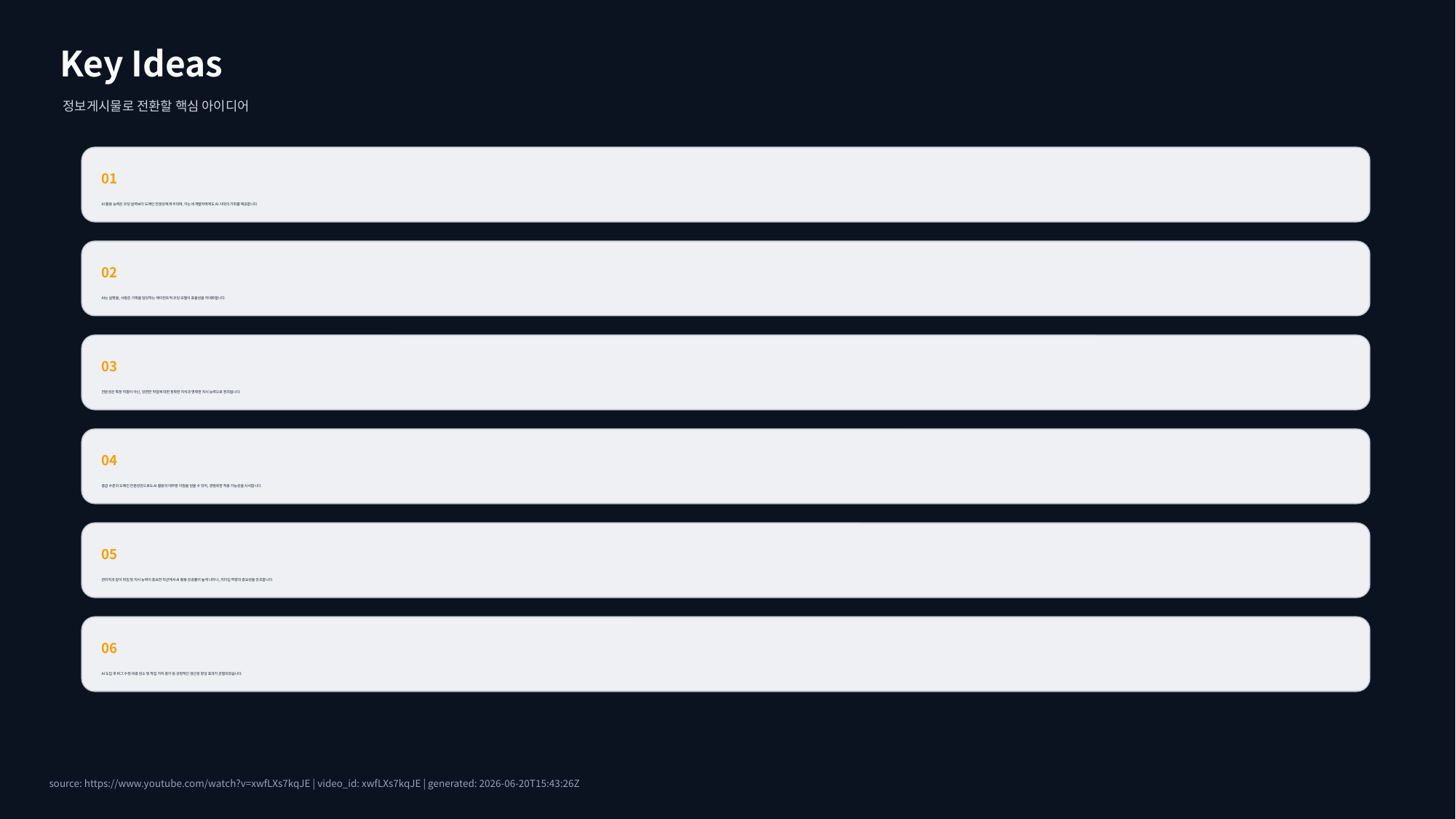

Key Ideas
정보게시물로 전환할 핵심 아이디어

01
AI 활용 능력은 코딩 실력보다 도메인 전문성에 좌우되며, 이는 비개발자에게도 AI 시대의 기회를 제공합니다.

02
AI는 실행을, 사람은 기획을 담당하는 에이전트적 코딩 모델이 효율성을 극대화합니다.

03
전문성은 특정 직함이 아닌, 당면한 작업에 대한 정확한 지식과 명확한 지시 능력으로 정의됩니다.

04
중급 수준의 도메인 전문성만으로도 AI 활용의 대부분 이점을 얻을 수 있어, 광범위한 적용 가능성을 시사합니다.

05
관리직과 같이 위임 및 지시 능력이 중요한 직군에서 AI 활용 성공률이 높게 나타나, 리더십 역량의 중요성을 강조합니다.

06
AI 도입 후 버그 수정 비중 감소 및 작업 가치 증가 등 긍정적인 생산성 향상 효과가 관찰되었습니다.
source: https://www.youtube.com/watch?v=xwfLXs7kqJE | video_id: xwfLXs7kqJE | generated: 2026-06-20T15:43:26Z